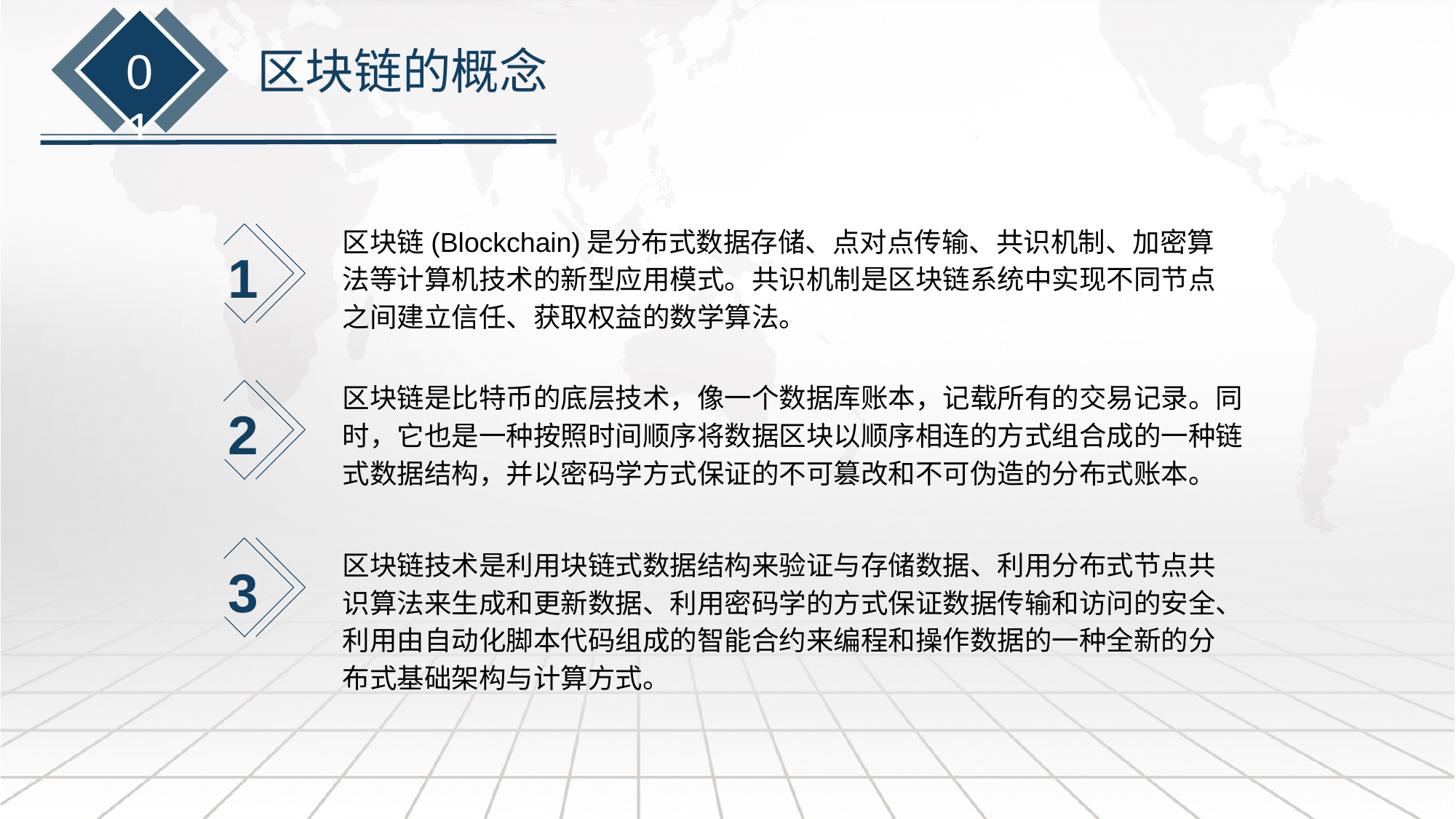

01
区块链的概念
1
区块链(Blockchain)是分布式数据存储、点对点传输、共识机制、加密算法等计算机技术的新型应用模式。共识机制是区块链系统中实现不同节点之间建立信任、获取权益的数学算法。
2
区块链是比特币的底层技术，像一个数据库账本，记载所有的交易记录。同时，它也是一种按照时间顺序将数据区块以顺序相连的方式组合成的一种链式数据结构，并以密码学方式保证的不可篡改和不可伪造的分布式账本。
3
区块链技术是利用块链式数据结构来验证与存储数据、利用分布式节点共识算法来生成和更新数据、利用密码学的方式保证数据传输和访问的安全、利用由自动化脚本代码组成的智能合约来编程和操作数据的一种全新的分布式基础架构与计算方式。